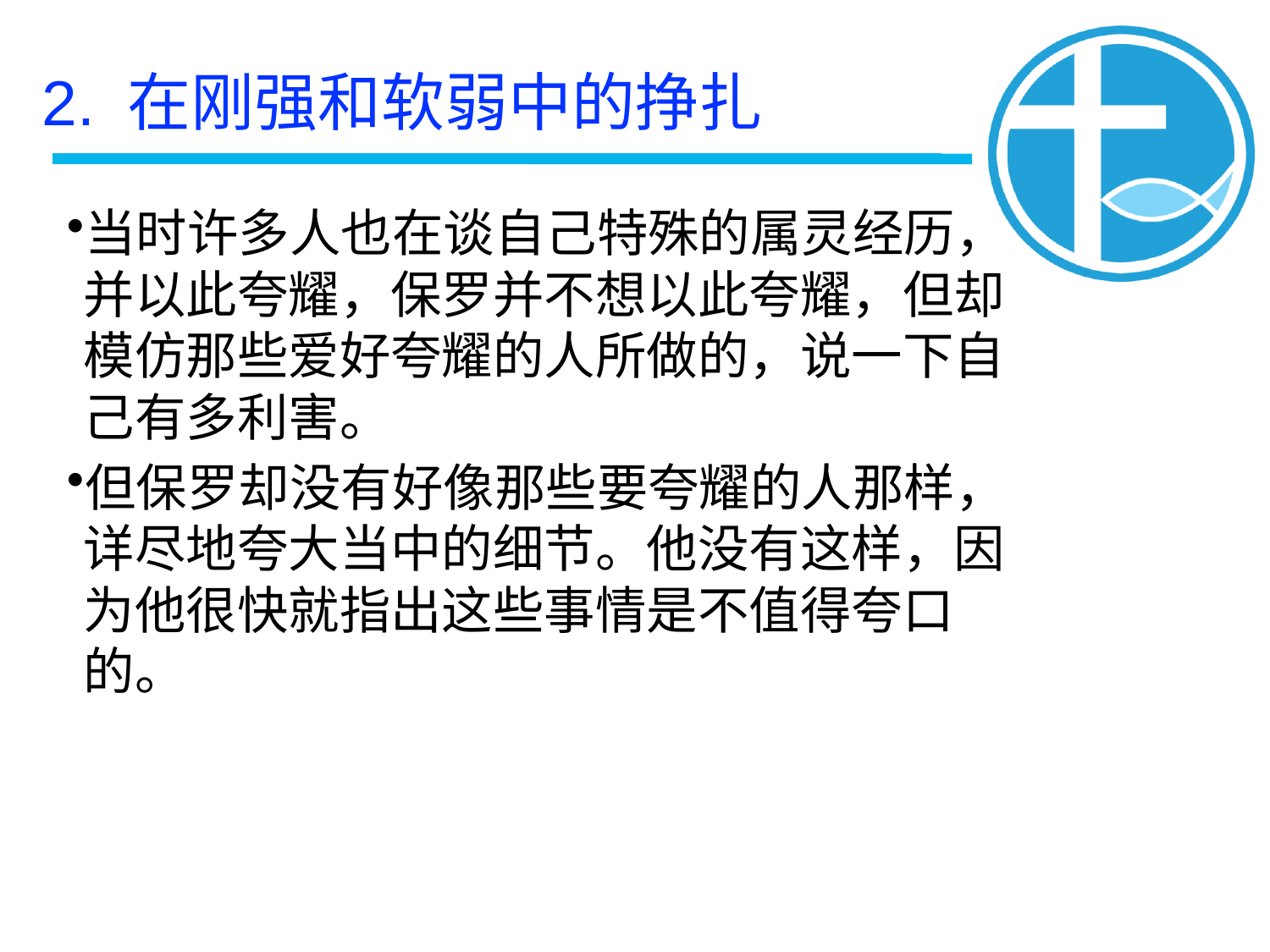

2. 在刚强和软弱中的挣扎
当时许多人也在谈自己特殊的属灵经历，并以此夸耀，保罗并不想以此夸耀，但却模仿那些爱好夸耀的人所做的，说一下自己有多利害。
但保罗却没有好像那些要夸耀的人那样，详尽地夸大当中的细节。他没有这样，因为他很快就指出这些事情是不值得夸口的。